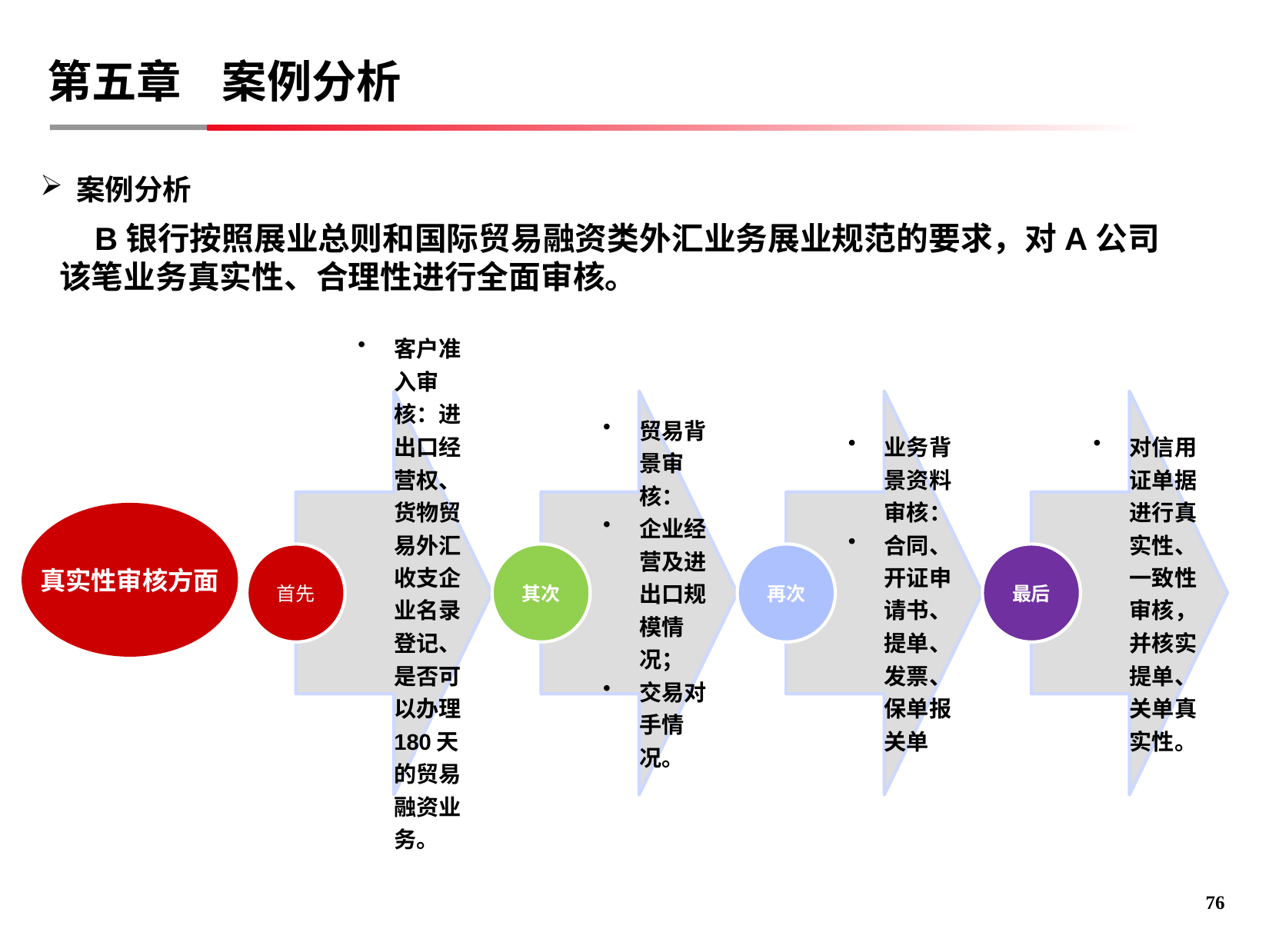

第五章    案例分析
案例分析
    B银行按照展业总则和国际贸易融资类外汇业务展业规范的要求，对A公司该笔业务真实性、合理性进行全面审核。
首先
客户准入审核：进出口经营权、货物贸易外汇收支企业名录登记、是否可以办理180天的贸易融资业务。
其次
贸易背景审核：
企业经营及进出口规模情况；
交易对手情况。
再次
对信用证单据进行真实性、一致性审核，并核实提单、关单真实性。
最后
业务背景资料审核：
合同、开证申请书、提单、发票、保单报关单
真实性审核方面
76